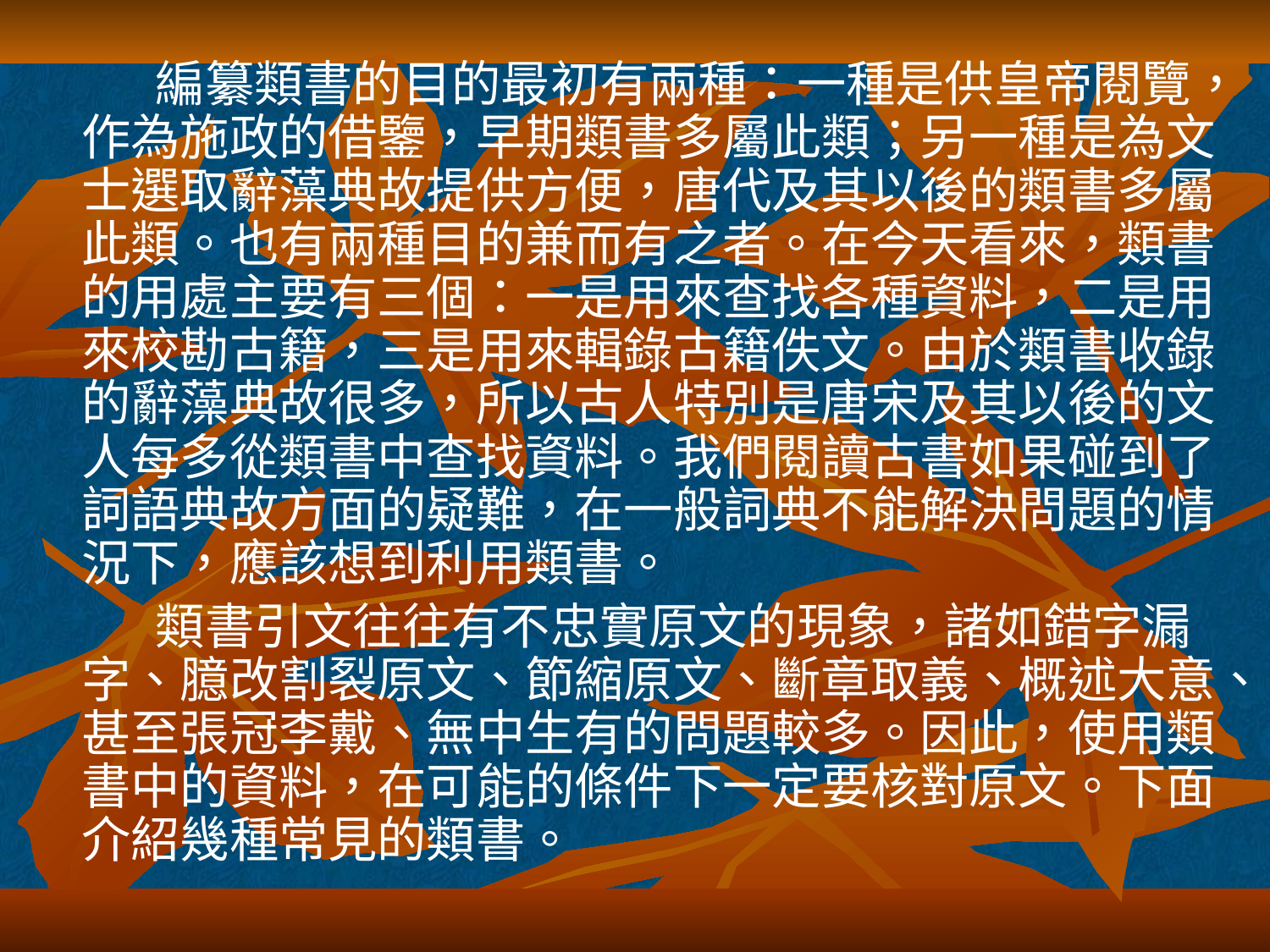

編纂類書的目的最初有兩種：一種是供皇帝閱覽，作為施政的借鑒，早期類書多屬此類；另一種是為文士選取辭藻典故提供方便，唐代及其以後的類書多屬此類。也有兩種目的兼而有之者。在今天看來，類書的用處主要有三個：一是用來查找各種資料，二是用來校勘古籍，三是用來輯錄古籍佚文。由於類書收錄的辭藻典故很多，所以古人特別是唐宋及其以後的文人每多從類書中查找資料。我們閱讀古書如果碰到了詞語典故方面的疑難，在一般詞典不能解決問題的情況下，應該想到利用類書。
          類書引文往往有不忠實原文的現象，諸如錯字漏字、臆改割裂原文、節縮原文、斷章取義、概述大意、甚至張冠李戴、無中生有的問題較多。因此，使用類書中的資料，在可能的條件下一定要核對原文。下面介紹幾種常見的類書。